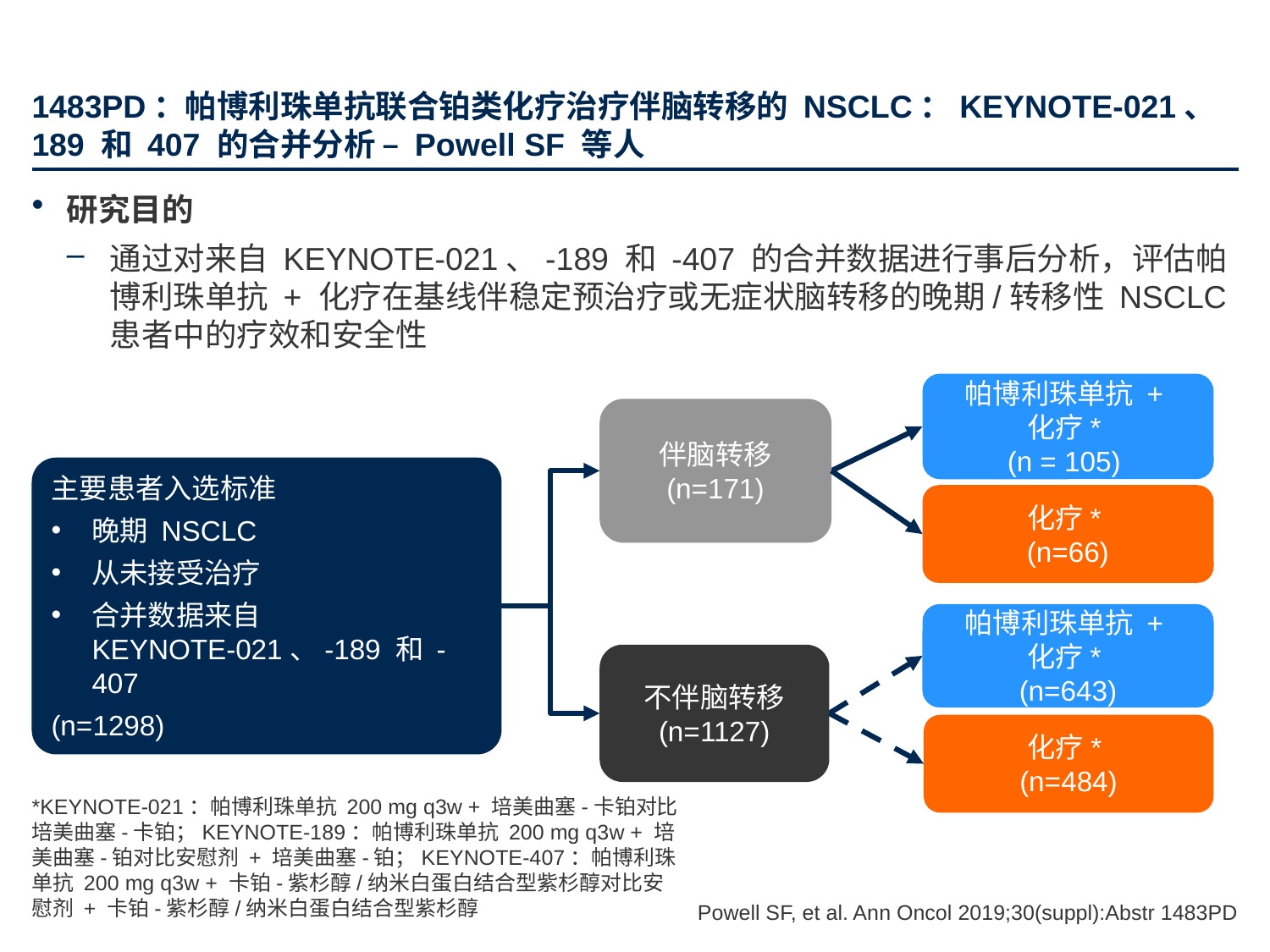

# 1483PD：帕博利珠单抗联合铂类化疗治疗伴脑转移的 NSCLC：KEYNOTE-021、189 和 407 的合并分析 – Powell SF 等人
研究目的
通过对来自 KEYNOTE-021、-189 和 -407 的合并数据进行事后分析，评估帕博利珠单抗 + 化疗在基线伴稳定预治疗或无症状脑转移的晚期/转移性 NSCLC 患者中的疗效和安全性

帕博利珠单抗 +
化疗*
(n = 105)
伴脑转移
(n=171)
主要患者入选标准
晚期 NSCLC
从未接受治疗
合并数据来自
KEYNOTE-021、-189 和 -407
(n=1298)
化疗*
(n=66)
帕博利珠单抗 +
化疗*
(n=643)
不伴脑转移
(n=1127)
化疗*
(n=484)
*KEYNOTE-021：帕博利珠单抗 200 mg q3w + 培美曲塞-卡铂对比培美曲塞-卡铂；KEYNOTE-189：帕博利珠单抗 200 mg q3w + 培美曲塞-铂对比安慰剂 + 培美曲塞-铂；KEYNOTE-407：帕博利珠单抗 200 mg q3w + 卡铂-紫杉醇/纳米白蛋白结合型紫杉醇对比安慰剂 + 卡铂-紫杉醇/纳米白蛋白结合型紫杉醇
Powell SF, et al. Ann Oncol 2019;30(suppl):Abstr 1483PD